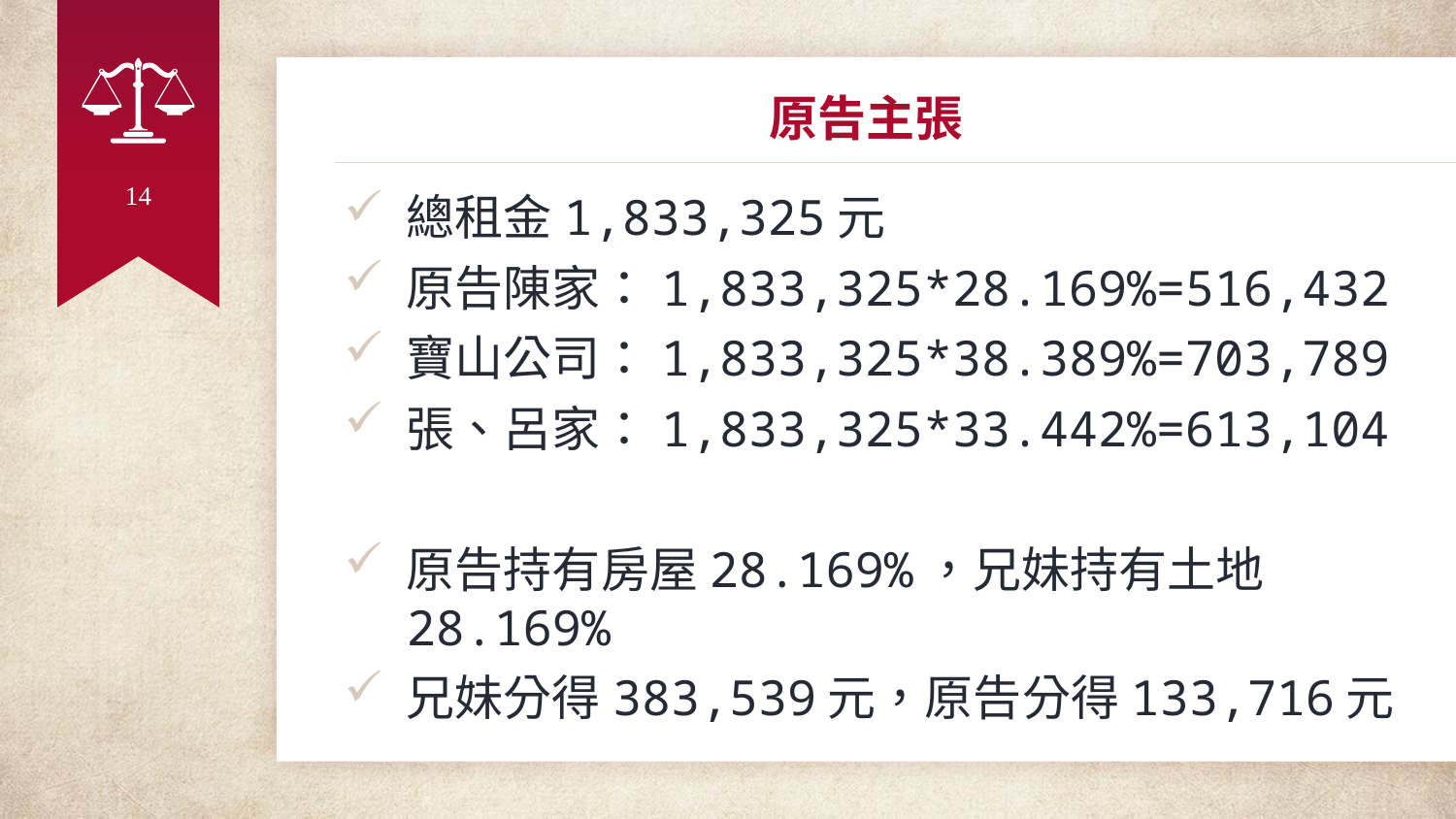

# 原告主張
14
總租金1,833,325元
原告陳家：1,833,325*28.169%=516,432
寶山公司：1,833,325*38.389%=703,789
張、呂家：1,833,325*33.442%=613,104

原告持有房屋28.169%，兄妹持有土地28.169%
兄妹分得383,539元，原告分得133,716元